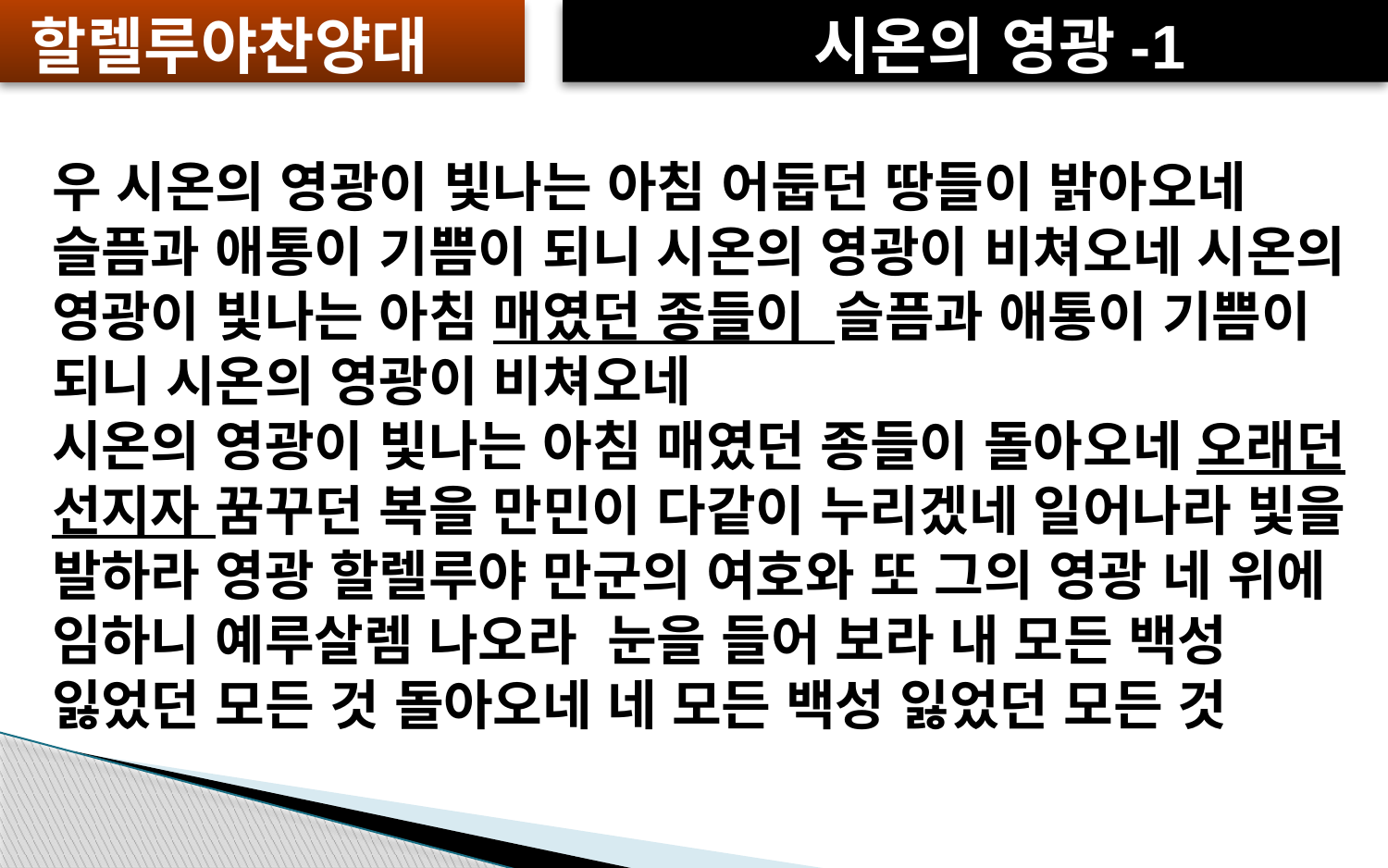

할렐루야찬양대
 시온의 영광-1
# 우 시온의 영광이 빛나는 아침 어둡던 땅들이 밝아오네 슬픔과 애통이 기쁨이 되니 시온의 영광이 비쳐오네 시온의 영광이 빛나는 아침 매였던 종들이  슬픔과 애통이 기쁨이 되니 시온의 영광이 비쳐오네 시온의 영광이 빛나는 아침 매였던 종들이 돌아오네 오래던 선지자 꿈꾸던 복을 만민이 다같이 누리겠네 일어나라 빛을 발하라 영광 할렐루야 만군의 여호와 또 그의 영광 네 위에 임하니 예루살렘 나오라  눈을 들어 보라 내 모든 백성 잃었던 모든 것 돌아오네 네 모든 백성 잃었던 모든 것